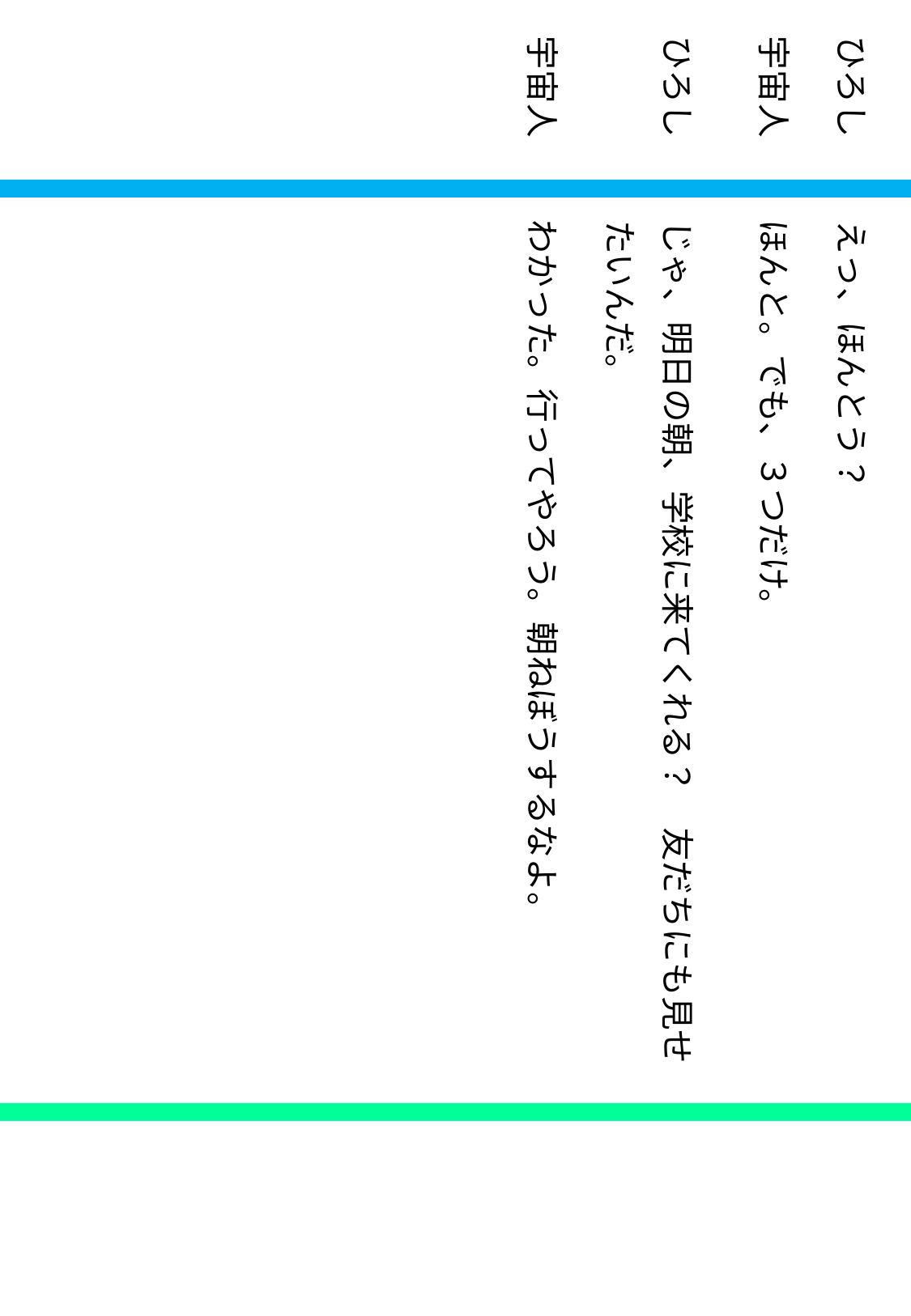

ひろし　　  えっ、ほんとう？

宇宙人　　  ほんと。でも、３つだけ。

ひろし　　  じゃ、明日の朝、学校に来てくれる？　友だちにも見せ
　　　　　  たいんだ。

宇宙人　　  わかった。行ってやろう。朝ねぼうするなよ。